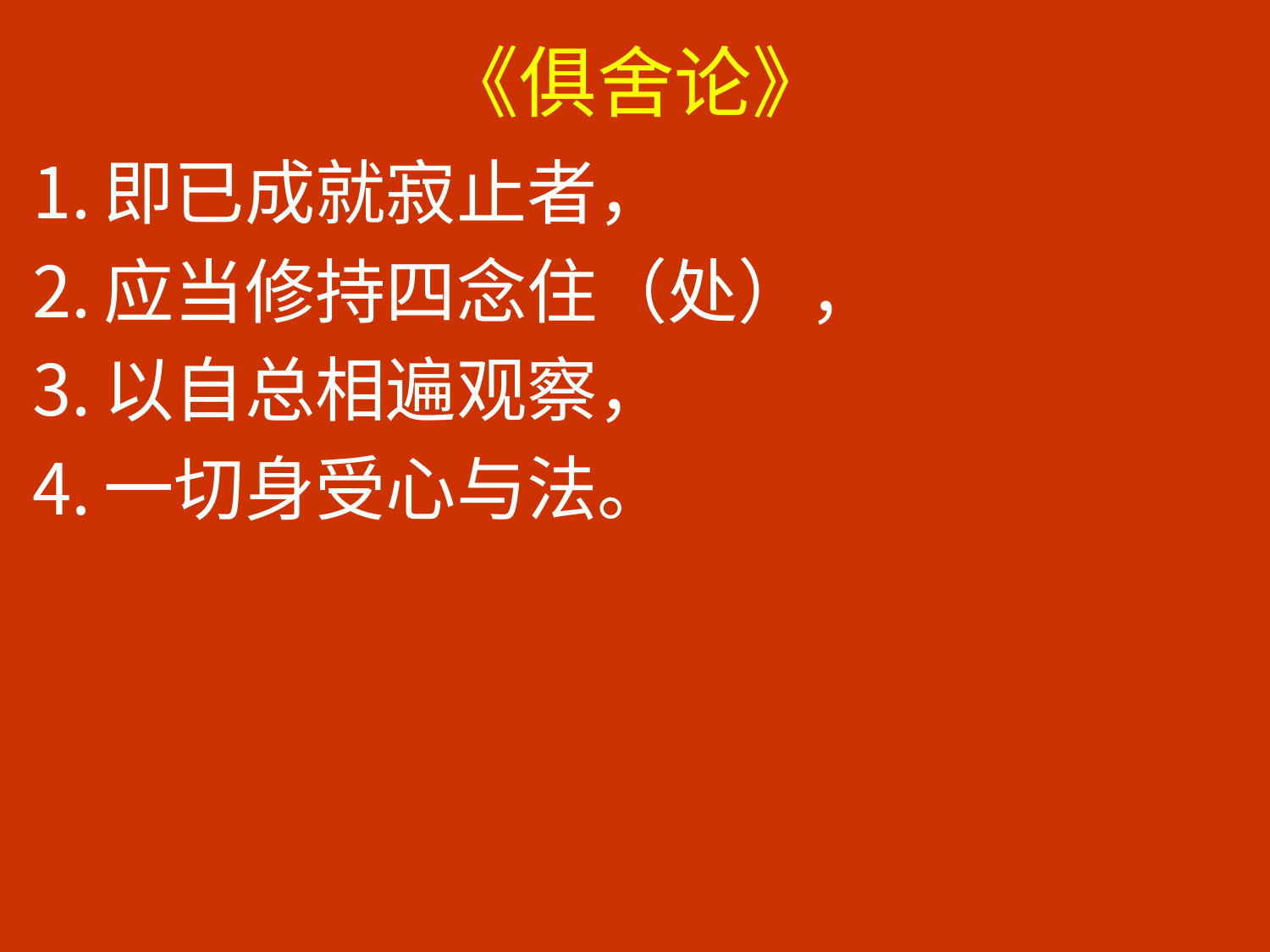

# 《俱舍论》
即已成就寂止者，
应当修持四念住（处），
以自总相遍观察，
一切身受心与法。